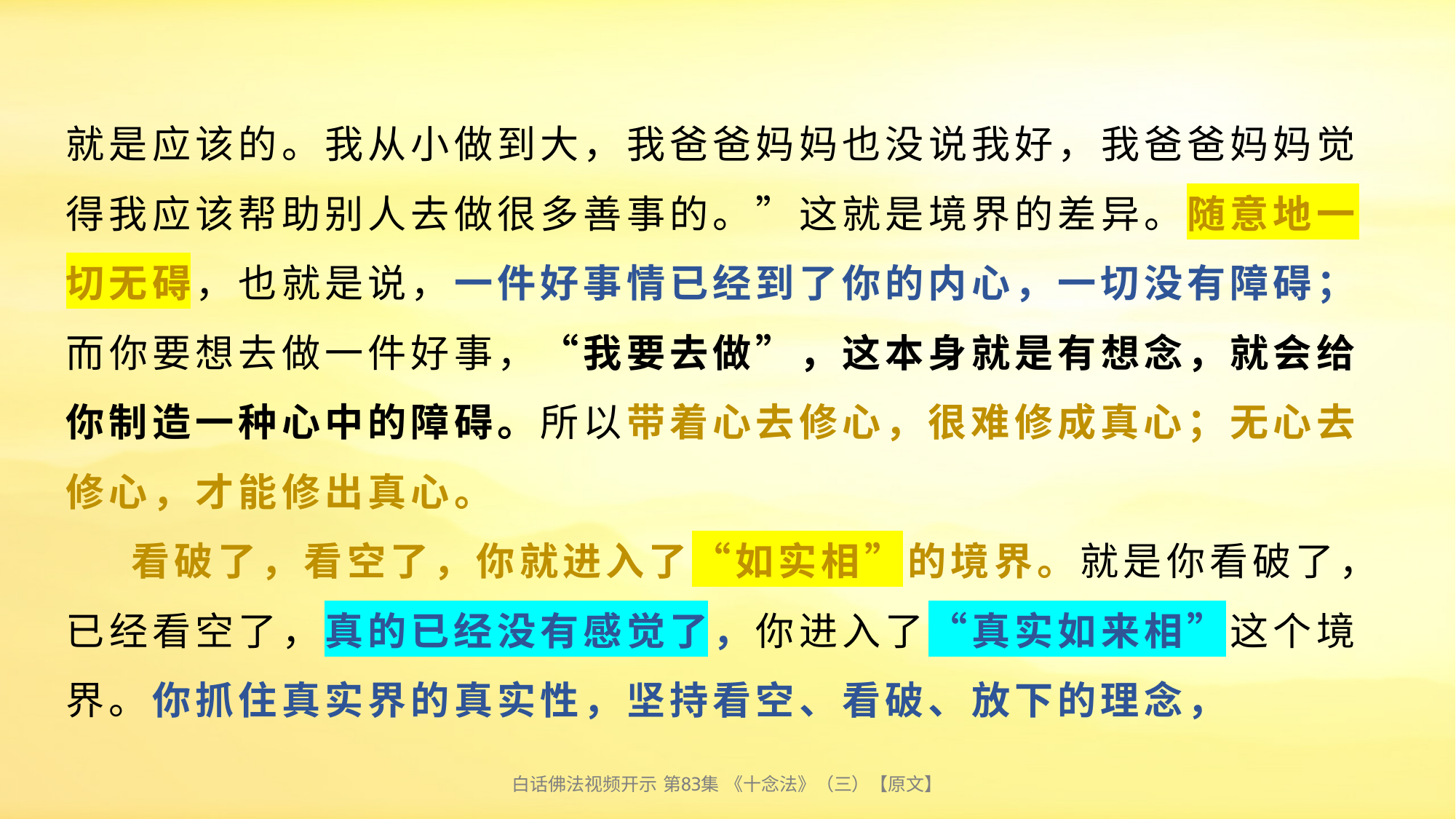

# 就是应该的。我从小做到大，我爸爸妈妈也没说我好，我爸爸妈妈觉得我应该帮助别人去做很多善事的。”这就是境界的差异。随意地一切无碍，也就是说，一件好事情已经到了你的内心，一切没有障碍；而你要想去做一件好事，“我要去做”，这本身就是有想念，就会给你制造一种心中的障碍。所以带着心去修心，很难修成真心；无心去修心，才能修出真心。 看破了，看空了，你就进入了“如实相”的境界。就是你看破了，已经看空了，真的已经没有感觉了，你进入了“真实如来相”这个境界。你抓住真实界的真实性，坚持看空、看破、放下的理念，
白话佛法视频开示 第83集 《十念法》（三）【原文】